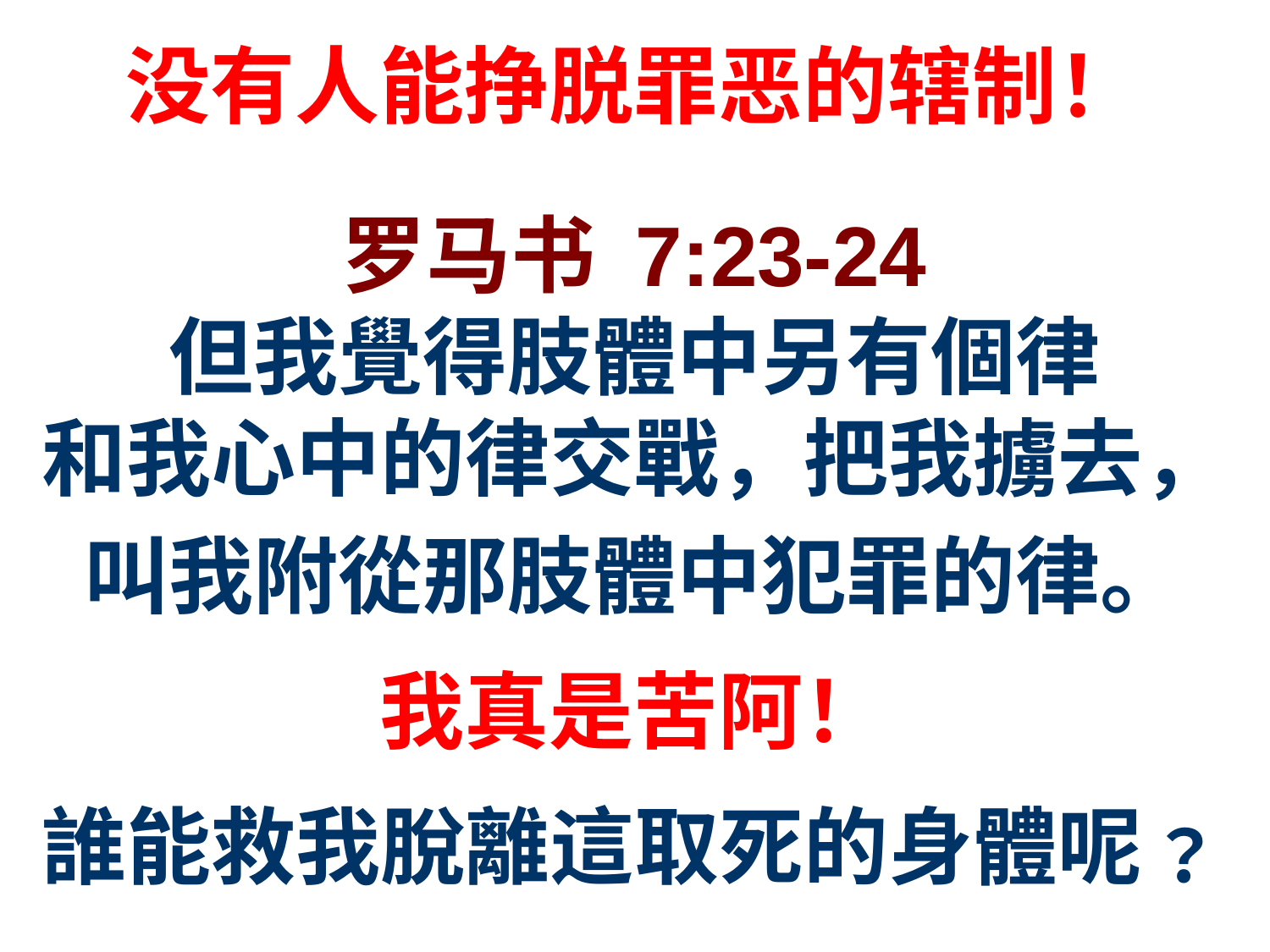

没有人能挣脱罪恶的辖制！

罗马书 7:23-24
但我覺得肢體中另有個律
和我心中的律交戰，把我擄去，

叫我附從那肢體中犯罪的律。

我真是苦阿！

誰能救我脫離這取死的身體呢﹖
60